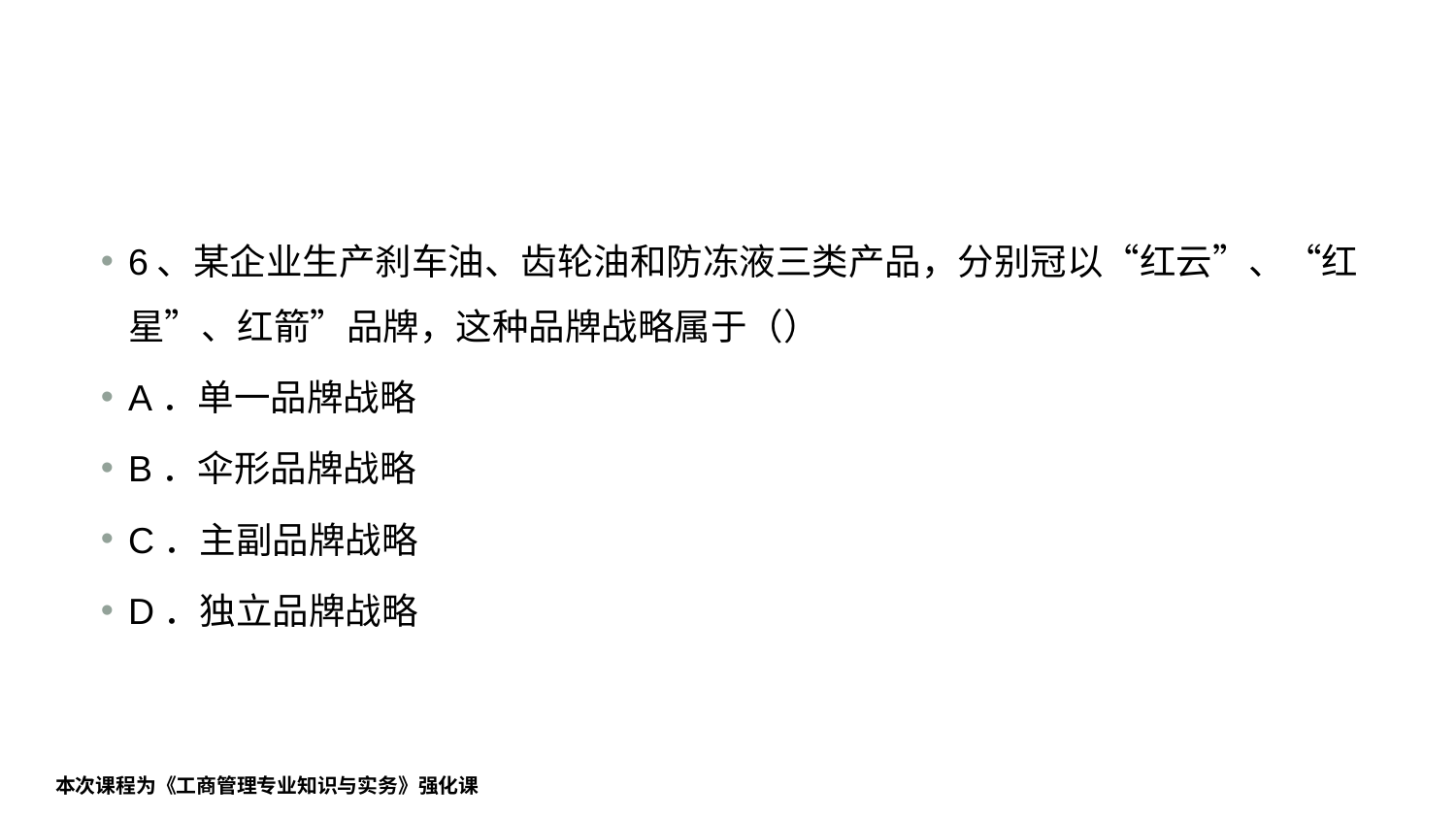

#
6、某企业生产刹车油、齿轮油和防冻液三类产品，分别冠以“红云”、“红星”、红箭”品牌，这种品牌战略属于（）
A．单一品牌战略
B．伞形品牌战略
C．主副品牌战略
D．独立品牌战略